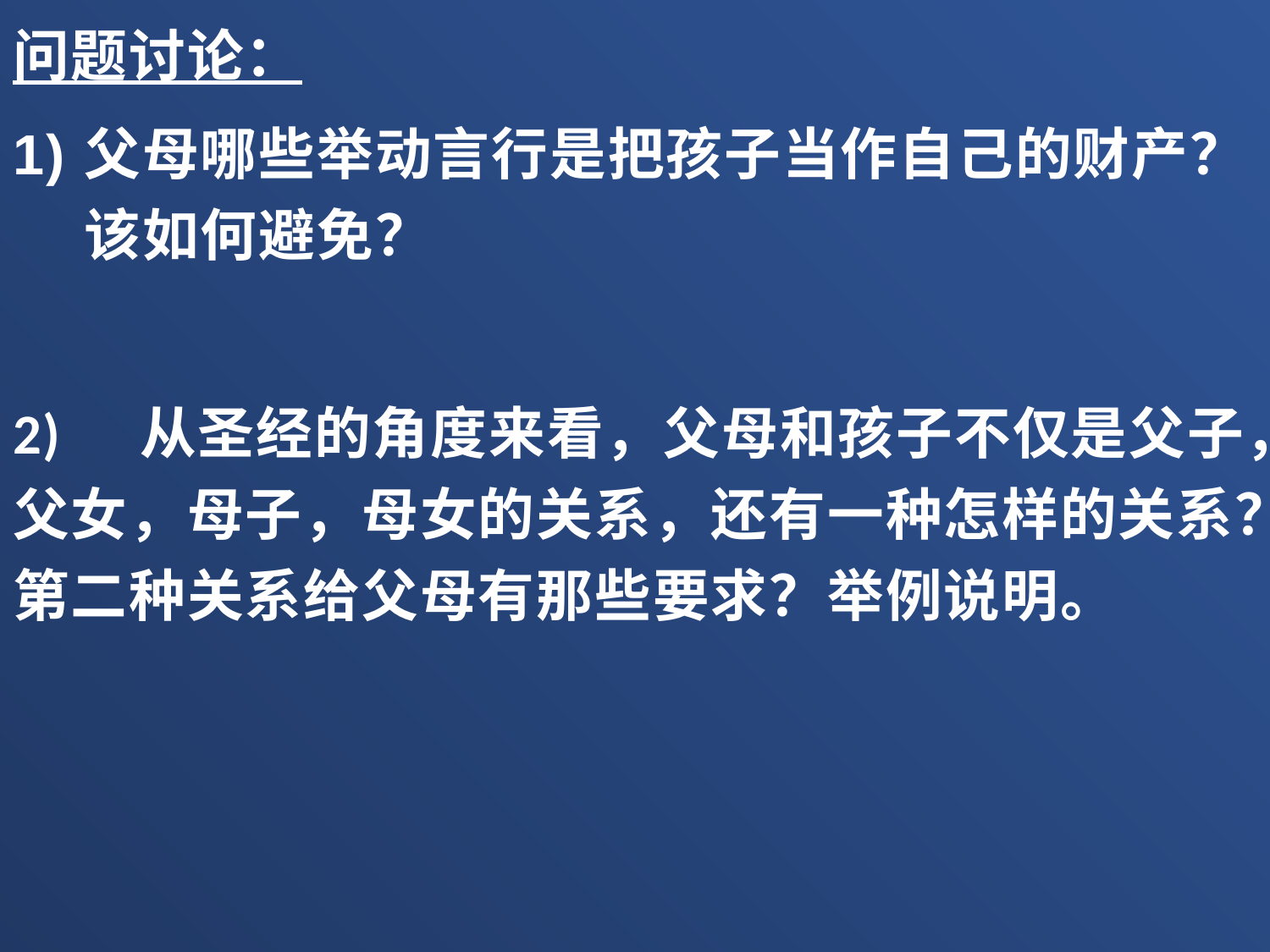

问题讨论：
父母哪些举动言行是把孩子当作自己的财产？该如何避免？

2)	从圣经的角度来看，父母和孩子不仅是父子，父女，母子，母女的关系，还有一种怎样的关系？第二种关系给父母有那些要求？举例说明。